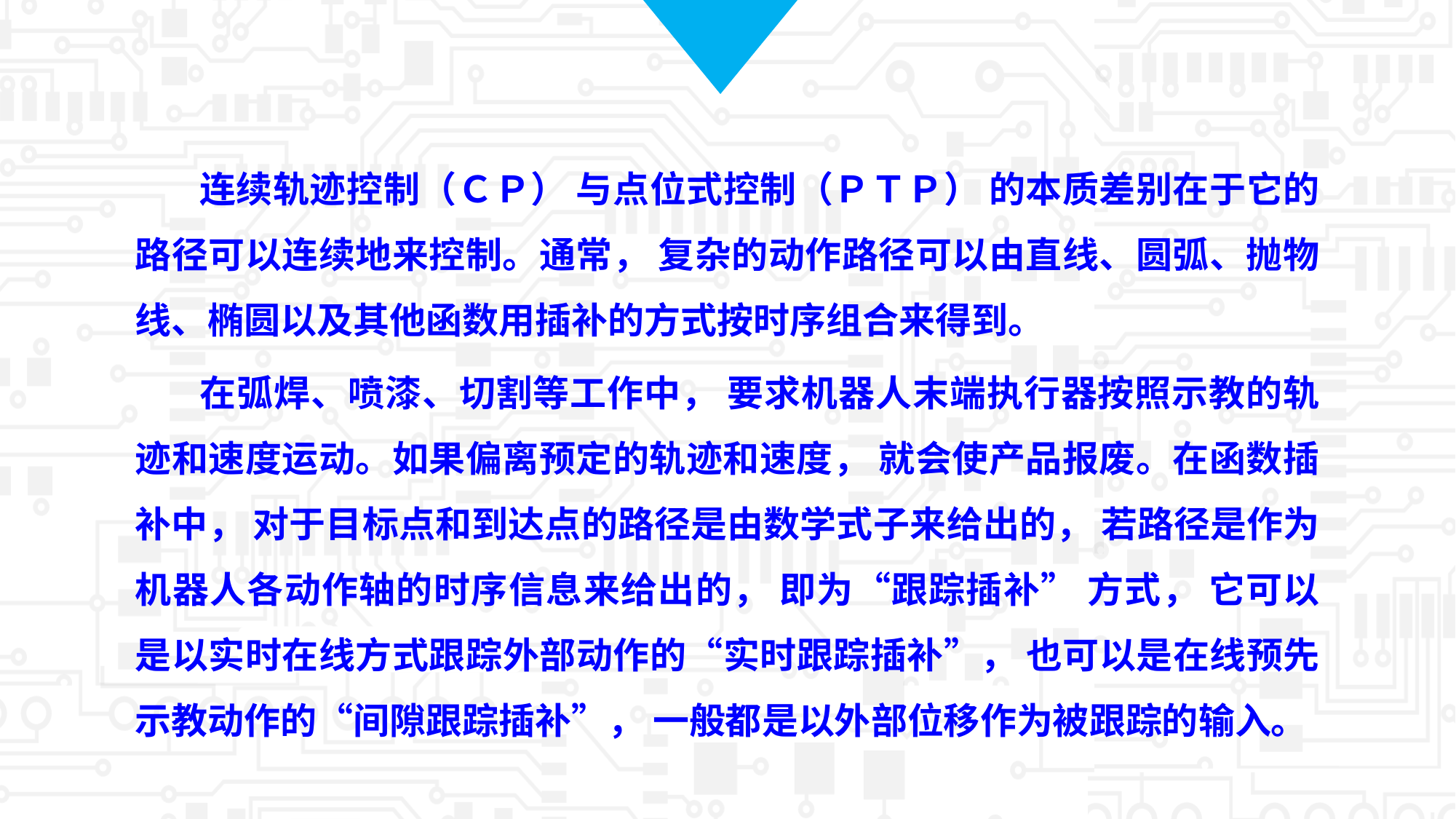

连续轨迹控制（ＣＰ） 与点位式控制（ＰＴＰ） 的本质差别在于它的路径可以连续地来控制。通常， 复杂的动作路径可以由直线、圆弧、抛物线、椭圆以及其他函数用插补的方式按时序组合来得到。
在弧焊、喷漆、切割等工作中， 要求机器人末端执行器按照示教的轨迹和速度运动。如果偏离预定的轨迹和速度， 就会使产品报废。在函数插补中， 对于目标点和到达点的路径是由数学式子来给出的， 若路径是作为机器人各动作轴的时序信息来给出的， 即为“跟踪插补” 方式， 它可以是以实时在线方式跟踪外部动作的“实时跟踪插补”， 也可以是在线预先示教动作的“间隙跟踪插补”， 一般都是以外部位移作为被跟踪的输入。